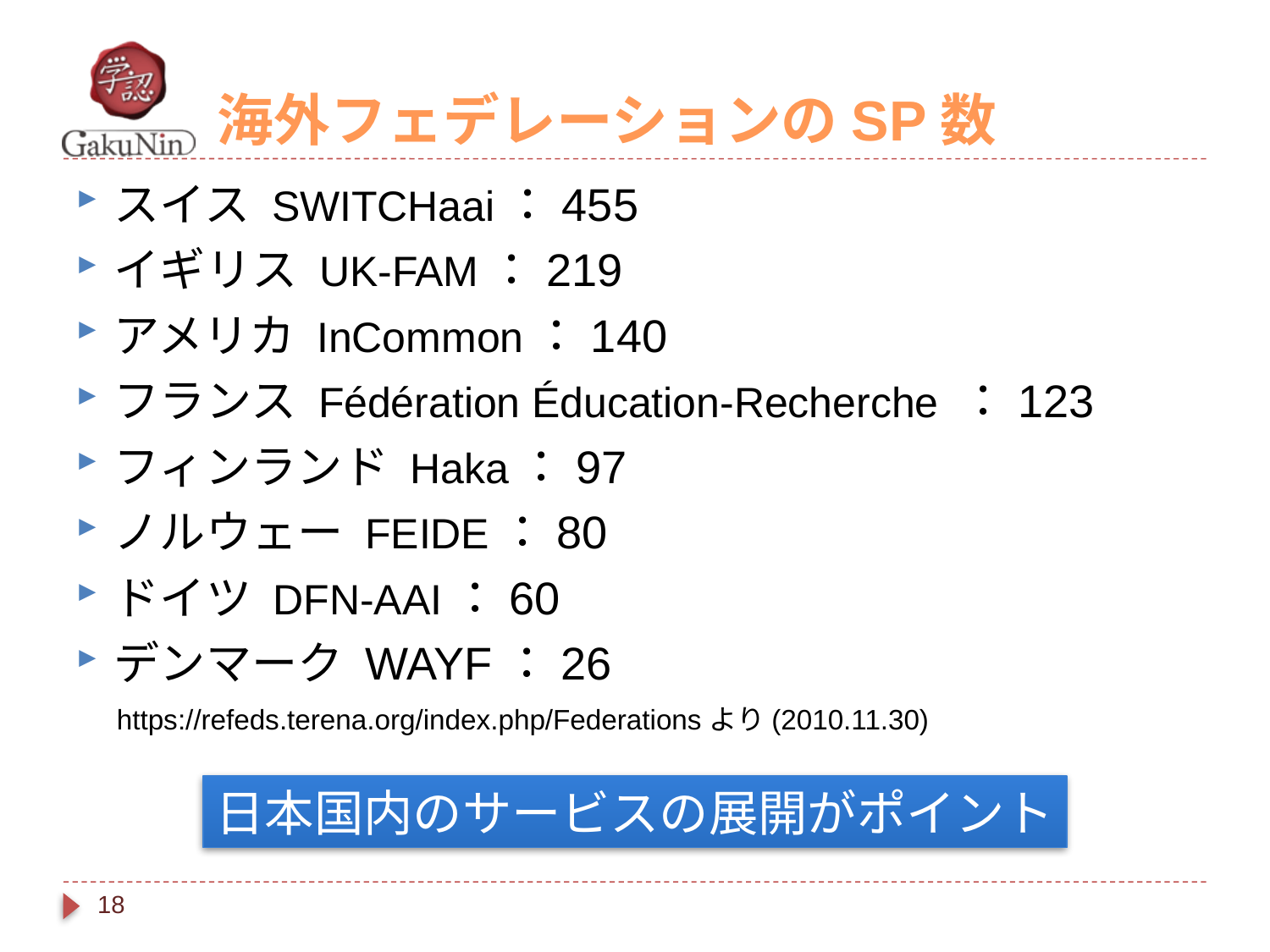

# 海外フェデレーションのSP数
スイス SWITCHaai：455
イギリス UK-FAM：219
アメリカ InCommon：140
フランス Fédération Éducation-Recherche ：123
フィンランド Haka：97
ノルウェー FEIDE：80
ドイツ DFN-AAI：60
デンマーク WAYF：26
https://refeds.terena.org/index.php/Federationsより(2010.11.30)
日本国内のサービスの展開がポイント
18